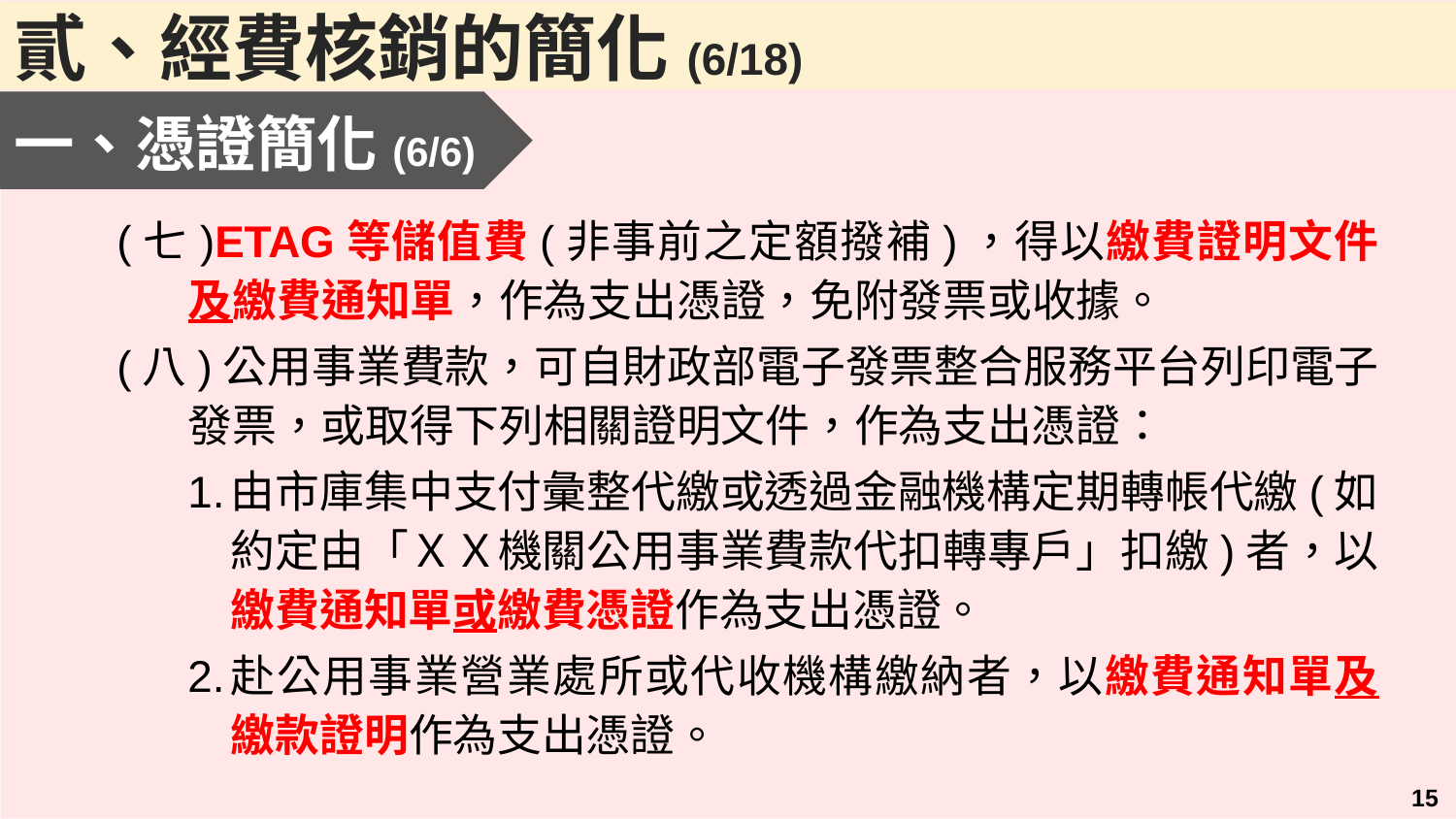

貳、經費核銷的簡化(6/18)

一、憑證簡化(6/6)
(七)ETAG等儲值費(非事前之定額撥補)，得以繳費證明文件及繳費通知單，作為支出憑證，免附發票或收據。
(八)公用事業費款，可自財政部電子發票整合服務平台列印電子發票，或取得下列相關證明文件，作為支出憑證：
由市庫集中支付彙整代繳或透過金融機構定期轉帳代繳(如約定由「ＸＸ機關公用事業費款代扣轉專戶」扣繳)者，以繳費通知單或繳費憑證作為支出憑證。
赴公用事業營業處所或代收機構繳納者，以繳費通知單及繳款證明作為支出憑證。

15